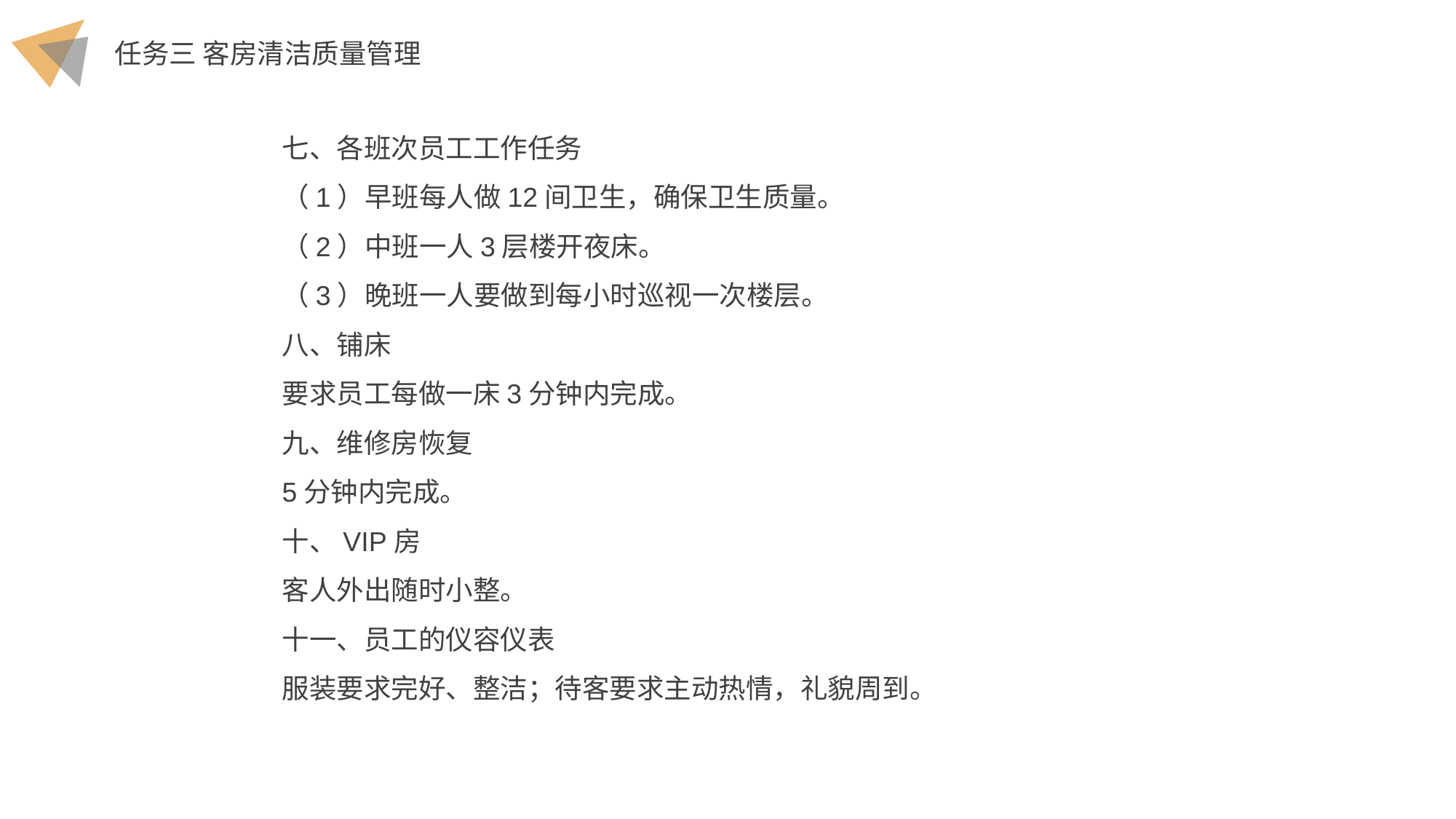

七、各班次员工工作任务
（1）早班每人做12间卫生，确保卫生质量。
（2）中班一人3层楼开夜床。
（3）晚班一人要做到每小时巡视一次楼层。
八、铺床
要求员工每做一床3分钟内完成。
九、维修房恢复
5分钟内完成。
十、VIP房
客人外出随时小整。
十一、员工的仪容仪表
服装要求完好、整洁；待客要求主动热情，礼貌周到。